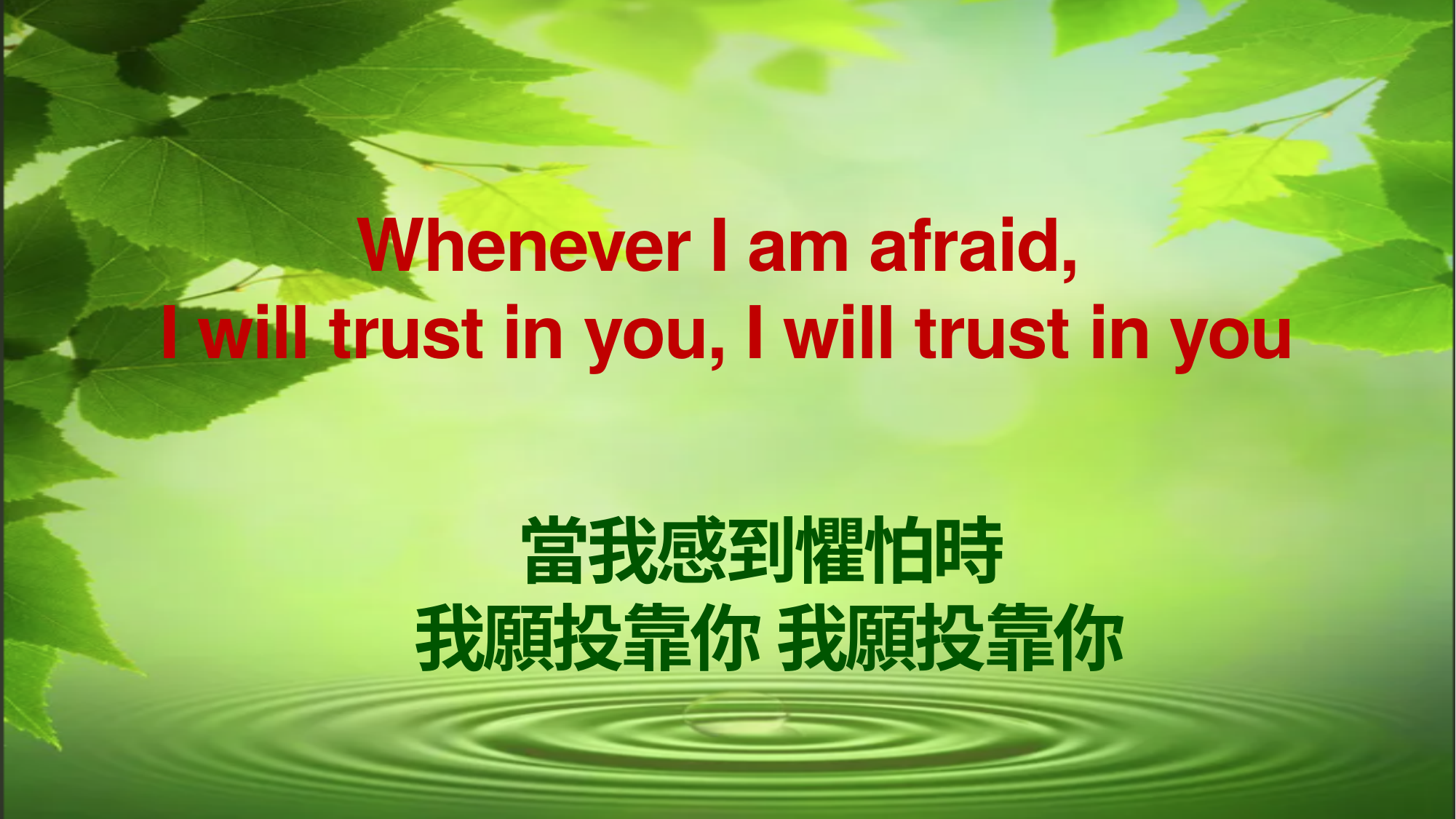

Whenever I am afraid,
I will trust in you, I will trust in you
# 當我感到懼怕時
我願投靠你 我願投靠你